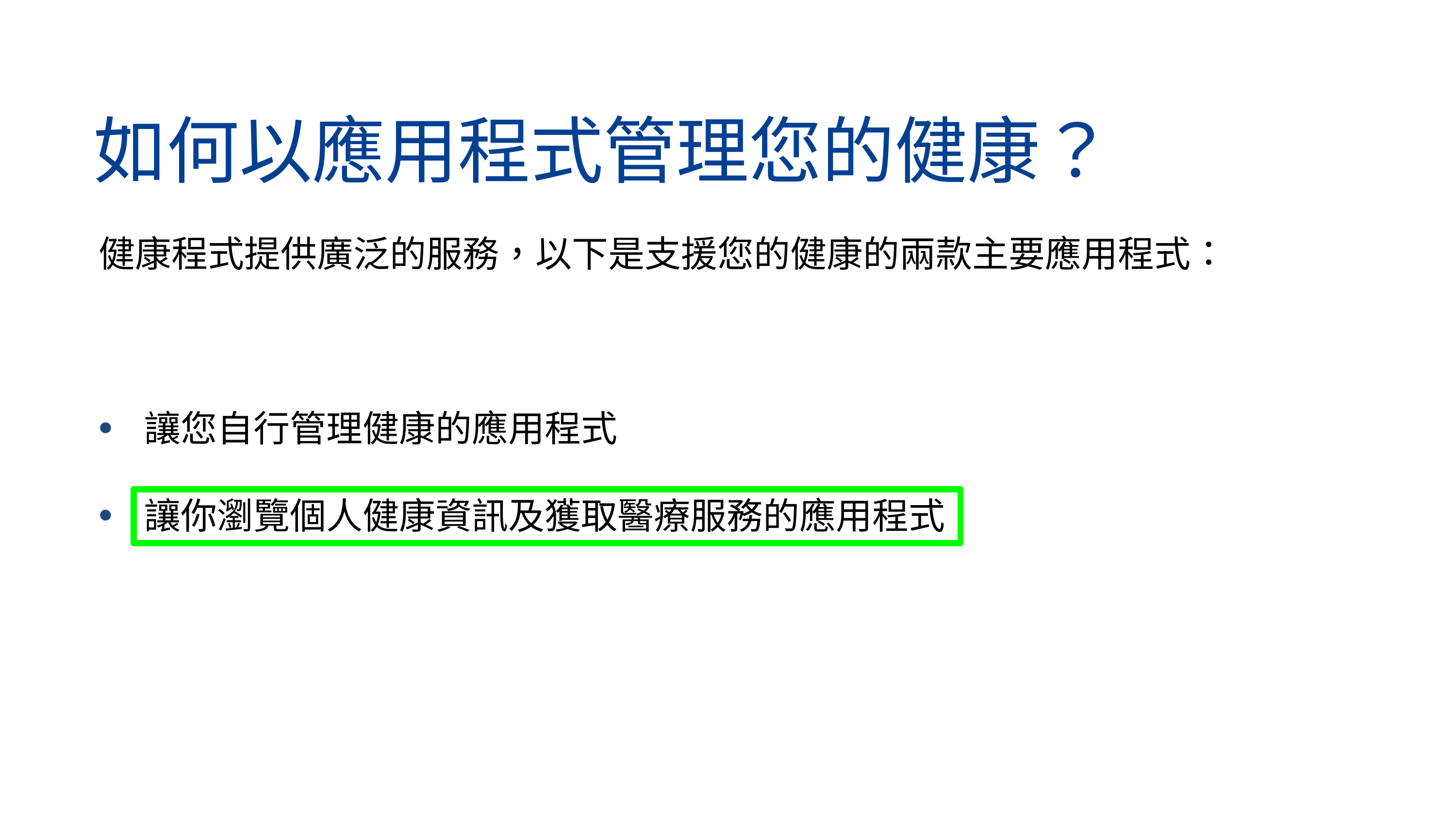

如何以應用程式管理您的健康？
健康程式提供廣泛的服務，以下是支援您的健康的兩款主要應用程式：

讓您自行管理健康的應用程式

讓你瀏覽個人健康資訊及獲取醫療服務的應用程式